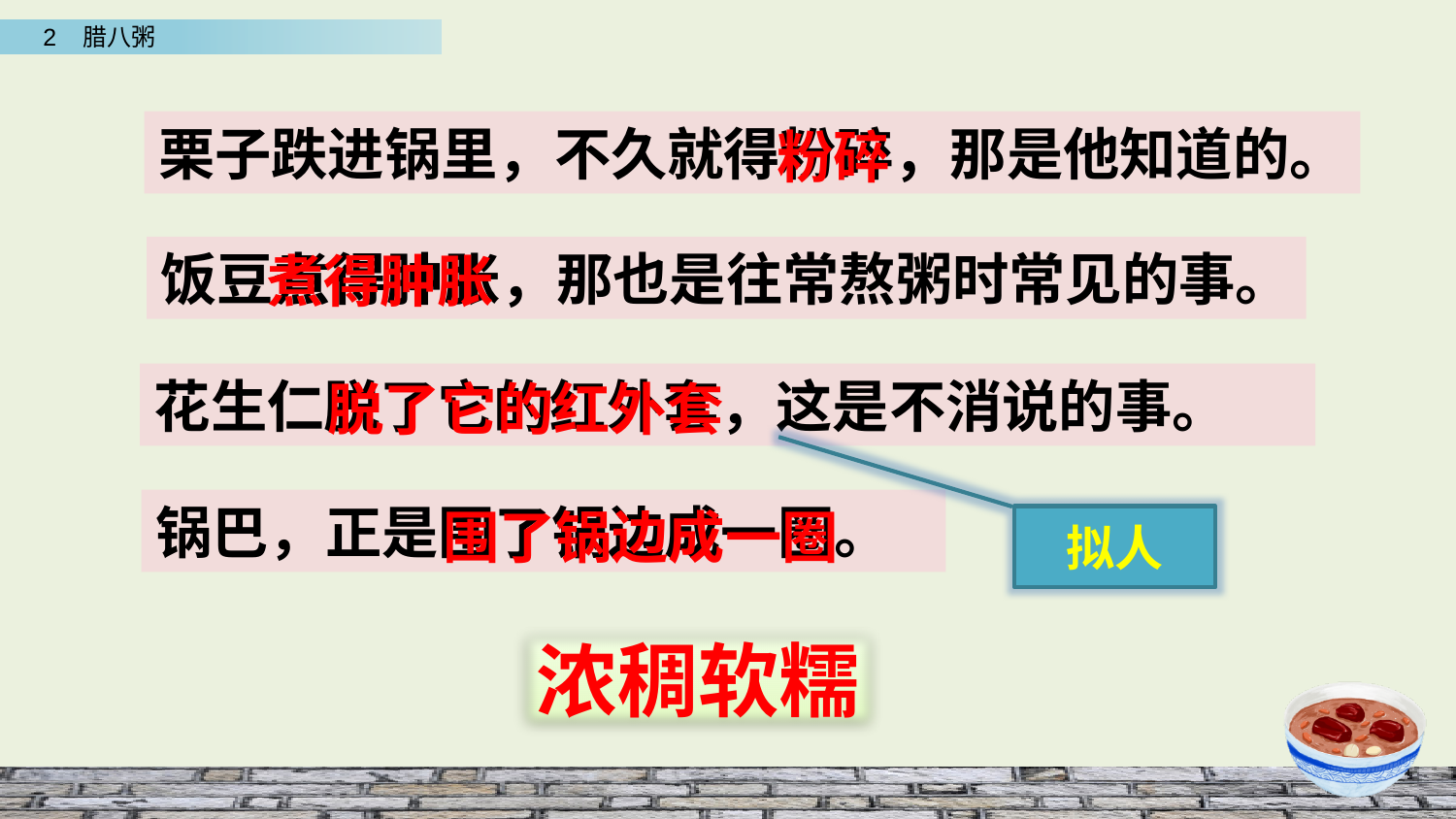

栗子跌进锅里，不久就得粉碎，那是他知道的。
粉碎
饭豆煮得肿胀，那也是往常熬粥时常见的事。
煮得肿胀
花生仁脱了它的红外套，这是不消说的事。
脱了它的红外套
锅巴，正是围了锅边成一圈。
围了锅边成一圈
拟人
浓稠软糯